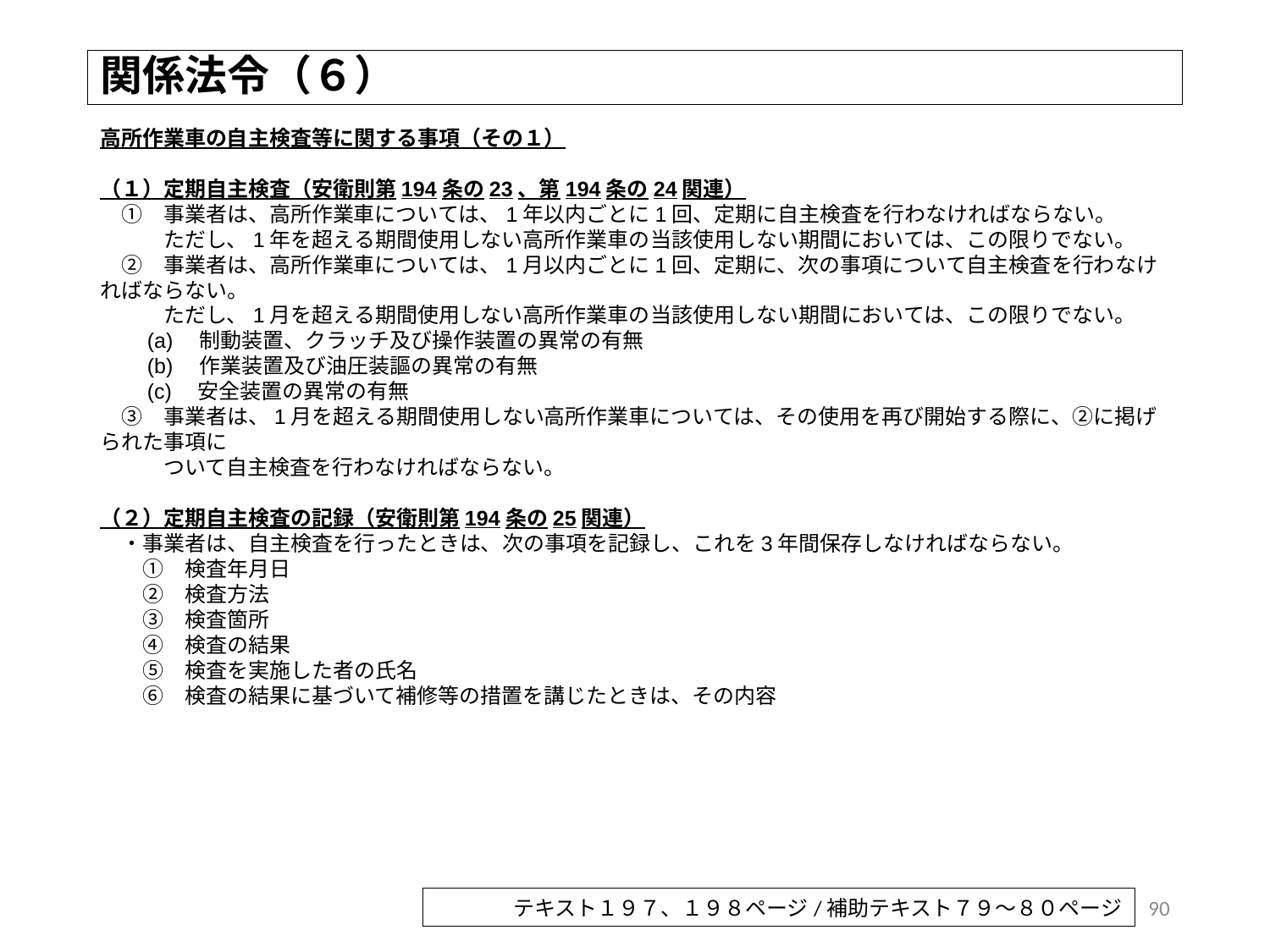

# 関係法令（６）
高所作業車の自主検査等に関する事項（その１）

（１）定期自主検査（安衛則第194条の23、第194条の24関連）
　①　事業者は、高所作業車については、1年以内ごとに1回、定期に自主検査を行わなければならない。
　　　ただし、1年を超える期間使用しない高所作業車の当該使用しない期間においては、この限りでない。
　②　事業者は、高所作業車については、1月以内ごとに1回、定期に、次の事項について自主検査を行わなければならない。
　　　ただし、1月を超える期間使用しない高所作業車の当該使用しない期間においては、この限りでない。
　　(a)　制動装置、クラッチ及び操作装置の異常の有無
　　(b)　作業装置及び油圧装謳の異常の有無
　　(c)　安全装置の異常の有無
　③　事業者は、1月を超える期間使用しない高所作業車については、その使用を再び開始する際に、②に掲げられた事項に
　　　ついて自主検査を行わなければならない。

（２）定期自主検査の記録（安衛則第194条の25関連）
　・事業者は、自主検査を行ったときは、次の事項を記録し、これを3年間保存しなければならない。
　　①　検査年月日
　　②　検査方法
　　③　検査箇所
　　④　検査の結果
　　⑤　検査を実施した者の氏名
　　⑥　検査の結果に基づいて補修等の措置を講じたときは、その内容
90
テキスト１９７、１９８ページ/補助テキスト７９～８０ページ